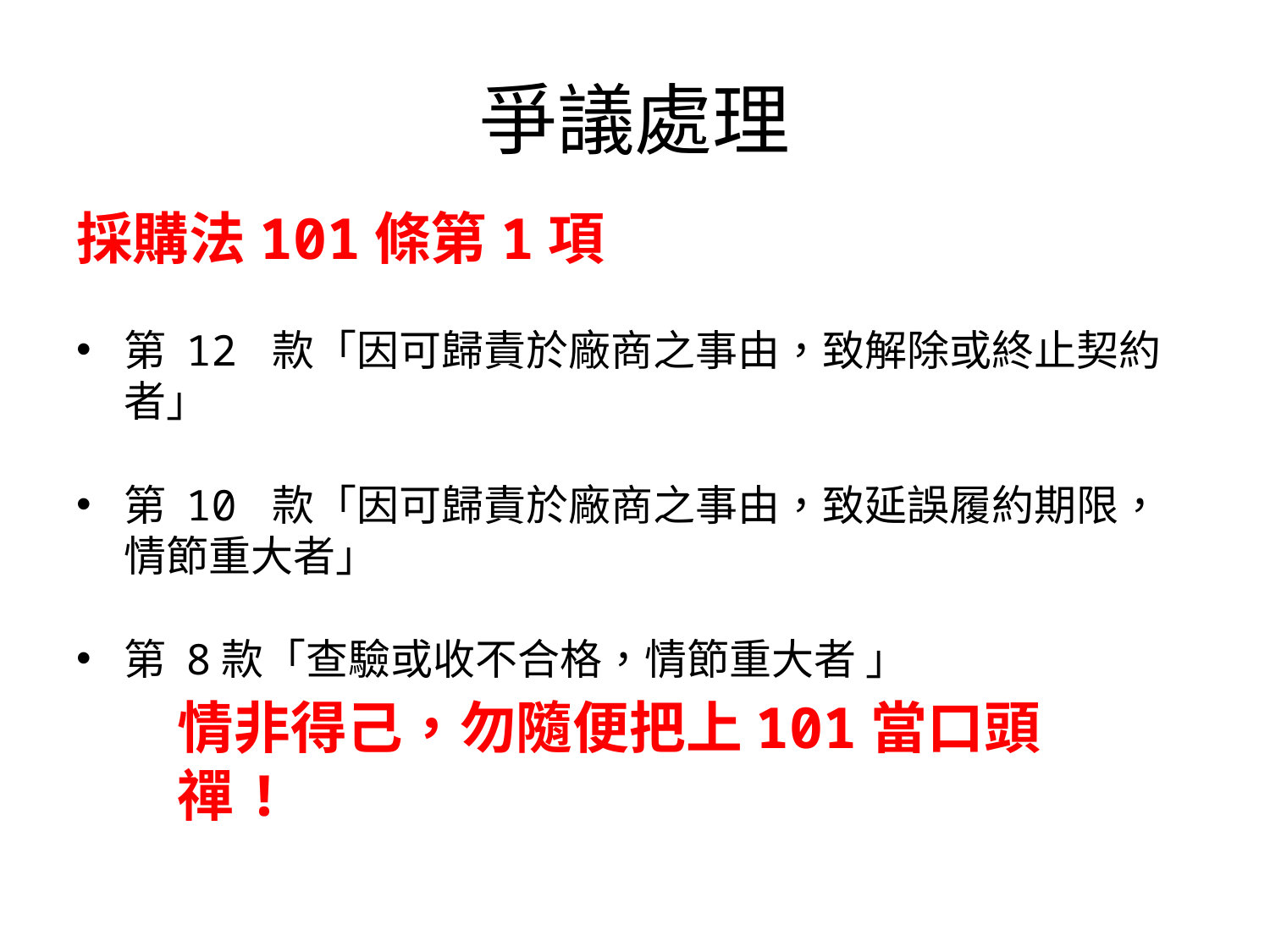

爭議處理
採購法101條第1項
第 12 款「因可歸責於廠商之事由，致解除或終止契約者」
第 10 款「因可歸責於廠商之事由，致延誤履約期限，情節重大者」
第 8款「查驗或收不合格，情節重大者 」
情非得己，勿隨便把上101當口頭禪!